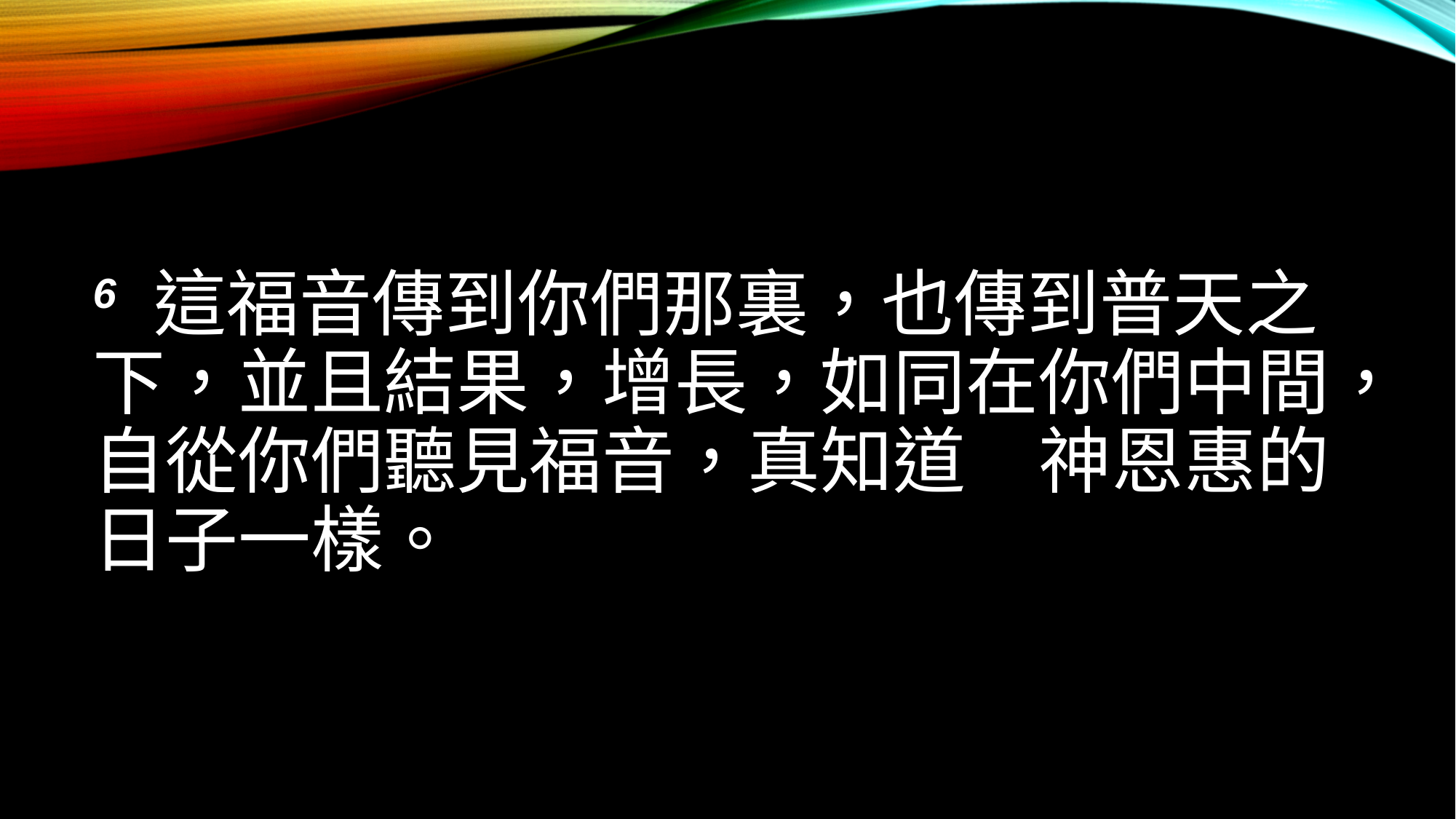

#
6 這福音傳到你們那裏，也傳到普天之下，並且結果，增長，如同在你們中間，自從你們聽見福音，真知道　神恩惠的日子一樣。